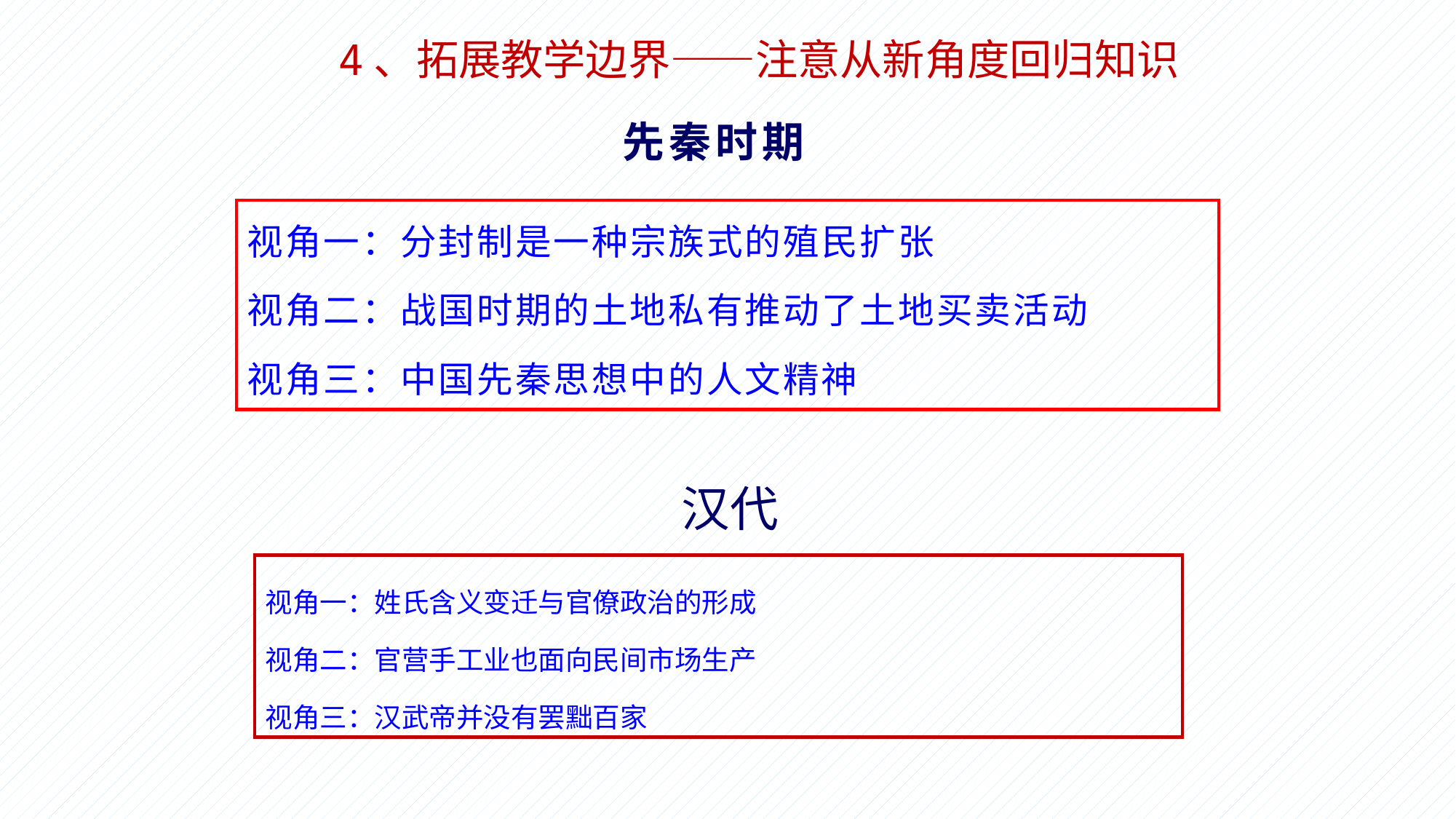

4、拓展教学边界——注意从新角度回归知识
 先秦时期
视角一：分封制是一种宗族式的殖民扩张
视角二：战国时期的土地私有推动了土地买卖活动
视角三：中国先秦思想中的人文精神
汉代
视角一：姓氏含义变迁与官僚政治的形成
视角二：官营手工业也面向民间市场生产
视角三：汉武帝并没有罢黜百家